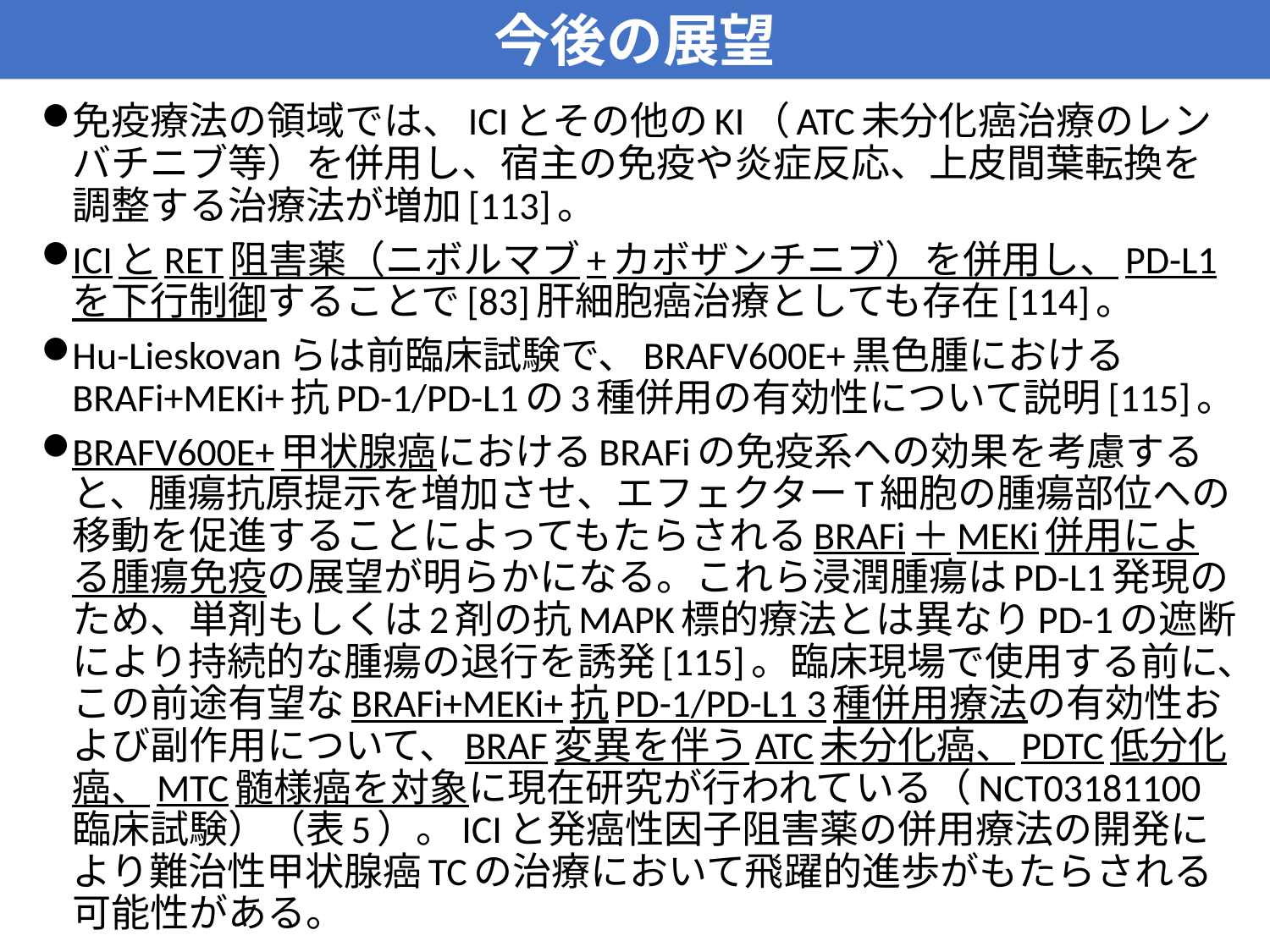

今後の展望
免疫療法の領域では、ICIとその他のKI（ATC未分化癌治療のレンバチニブ等）を併用し、宿主の免疫や炎症反応、上皮間葉転換を調整する治療法が増加[113]。
ICIとRET阻害薬（ニボルマブ+カボザンチニブ）を併用し、PD-L1を下行制御することで[83]肝細胞癌治療としても存在[114]。
Hu-Lieskovanらは前臨床試験で、BRAFV600E+黒色腫におけるBRAFi+MEKi+抗PD-1/PD-L1の3種併用の有効性について説明[115]。
BRAFV600E+甲状腺癌におけるBRAFiの免疫系への効果を考慮すると、腫瘍抗原提示を増加させ、エフェクターT細胞の腫瘍部位への移動を促進することによってもたらされるBRAFi＋MEKi併用による腫瘍免疫の展望が明らかになる。これら浸潤腫瘍はPD-L1発現のため、単剤もしくは2剤の抗MAPK標的療法とは異なりPD-1の遮断により持続的な腫瘍の退行を誘発[115]。臨床現場で使用する前に、この前途有望なBRAFi+MEKi+抗PD-1/PD-L1 3種併用療法の有効性および副作用について、BRAF変異を伴うATC未分化癌、PDTC低分化癌、MTC髄様癌を対象に現在研究が行われている（NCT03181100臨床試験）（表5）。ICIと発癌性因子阻害薬の併用療法の開発により難治性甲状腺癌TCの治療において飛躍的進歩がもたらされる可能性がある。